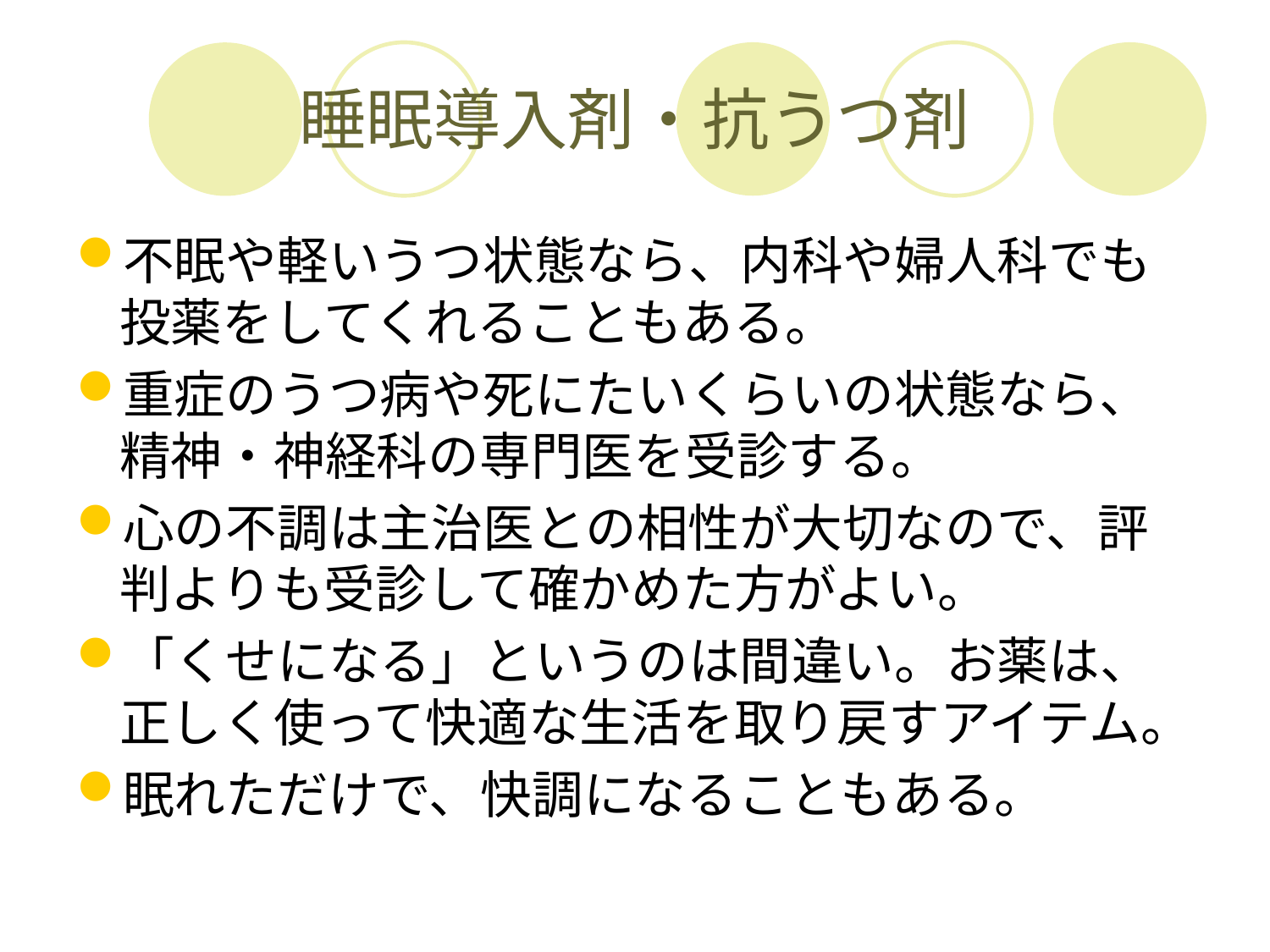

# 睡眠導入剤・抗うつ剤
不眠や軽いうつ状態なら、内科や婦人科でも投薬をしてくれることもある。
重症のうつ病や死にたいくらいの状態なら、精神・神経科の専門医を受診する。
心の不調は主治医との相性が大切なので、評判よりも受診して確かめた方がよい。
「くせになる」というのは間違い。お薬は、正しく使って快適な生活を取り戻すアイテム。
眠れただけで、快調になることもある。